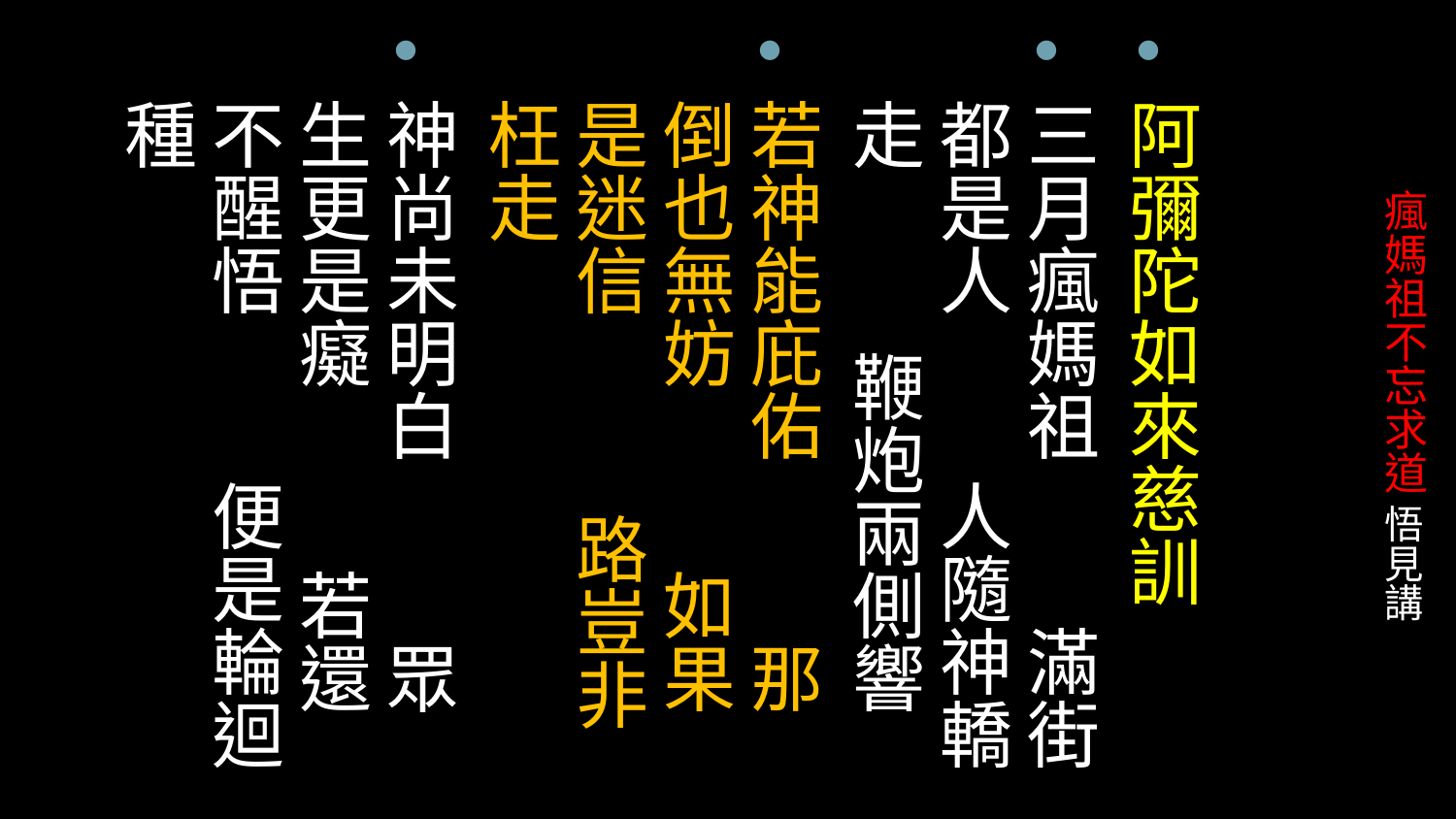

阿彌陀如來慈訓
三月瘋媽祖          滿街都是人          人隨神轎走           鞭炮兩側響
若神能庇佑           那倒也無妨           如果是迷信            路豈非枉走
神尚未明白           眾生更是癡           若還不醒悟          便是輪迴種

# 瘋媽祖不忘求道 悟見講